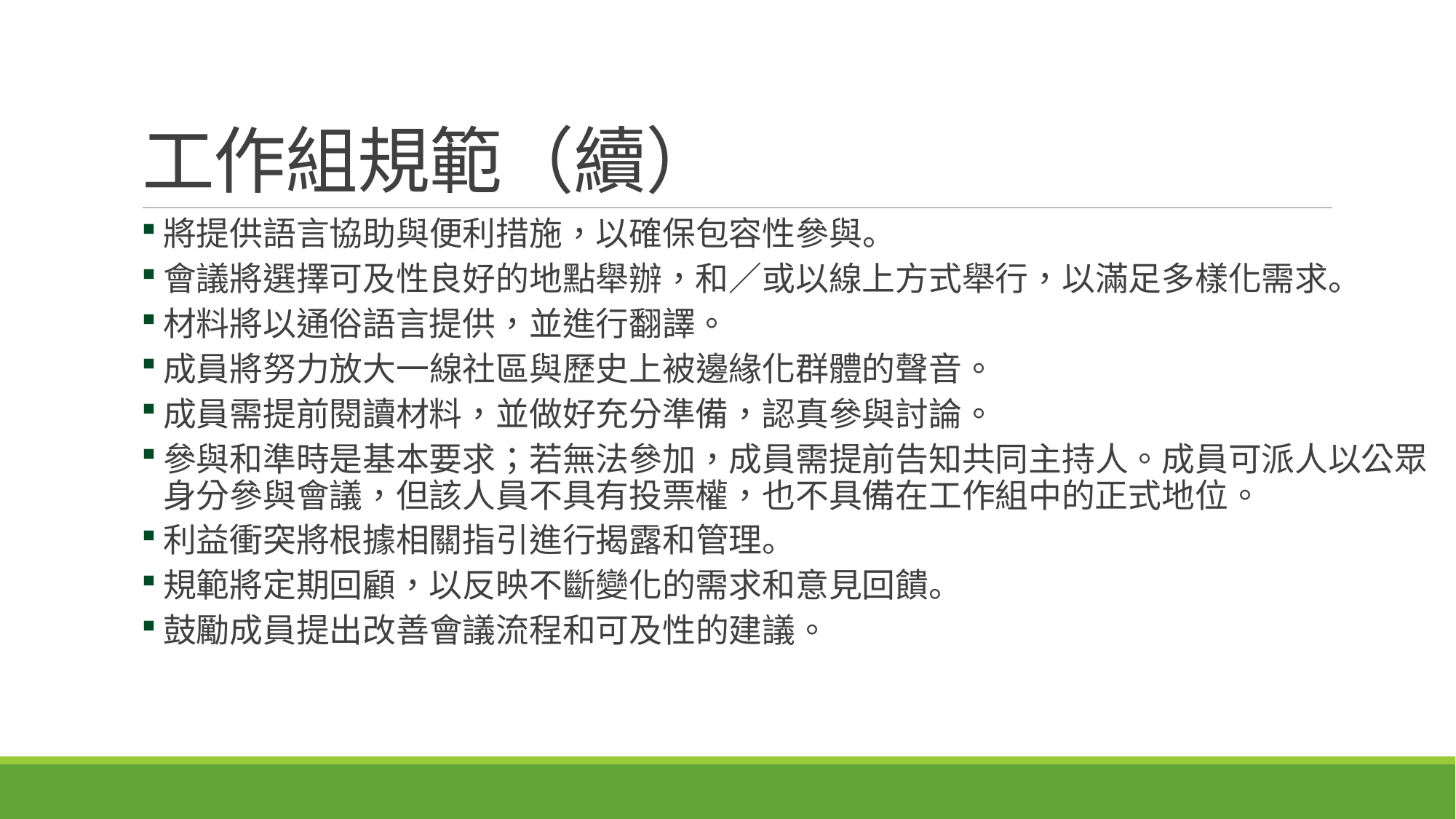

# 工作組規範（續）
將提供語言協助與便利措施，以確保包容性參與。
會議將選擇可及性良好的地點舉辦，和／或以線上方式舉行，以滿足多樣化需求。
材料將以通俗語言提供，並進行翻譯。
成員將努力放大一線社區與歷史上被邊緣化群體的聲音。
成員需提前閱讀材料，並做好充分準備，認真參與討論。
參與和準時是基本要求；若無法參加，成員需提前告知共同主持人。成員可派人以公眾身分參與會議，但該人員不具有投票權，也不具備在工作組中的正式地位。
利益衝突將根據相關指引進行揭露和管理。
規範將定期回顧，以反映不斷變化的需求和意見回饋。
鼓勵成員提出改善會議流程和可及性的建議。